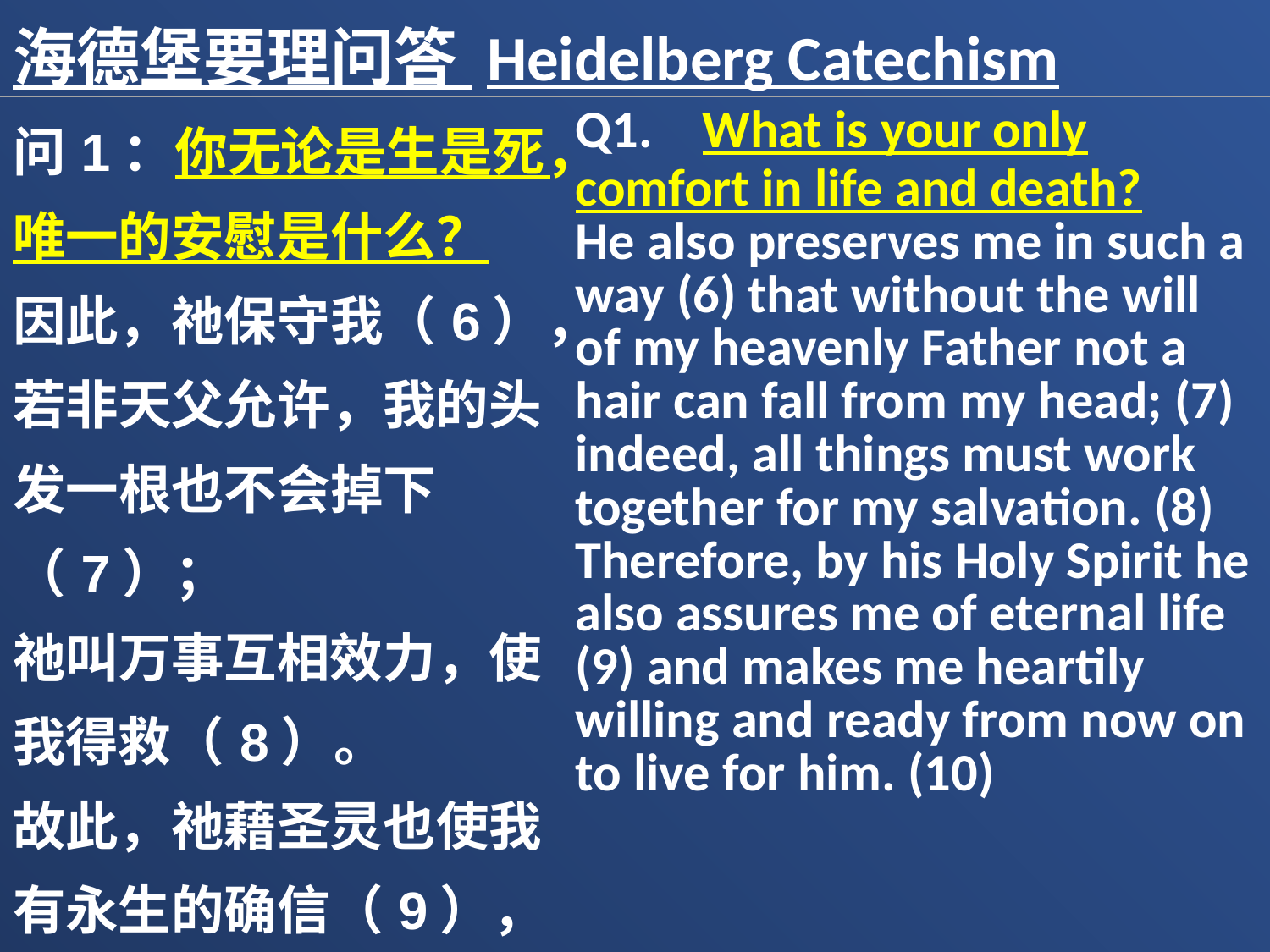

海德堡要理问答 Heidelberg Catechism

| 问1：你无论是生是死，唯一的安慰是什么？ 因此，祂保守我（6），若非天父允许，我的头发一根也不会掉下（7）； 祂叫万事互相效力，使我得救（8）。 故此，祂藉圣灵也使我有永生的确信（9），并且使我从此以后甘心乐意地为祂而活（10） | Q1. What is your only comfort in life and death? He also preserves me in such a way (6) that without the will of my heavenly Father not a hair can fall from my head; (7) indeed, all things must work together for my salvation. (8) Therefore, by his Holy Spirit he also assures me of eternal life (9) and makes me heartily willing and ready from now on to live for him. (10) |
| --- | --- |